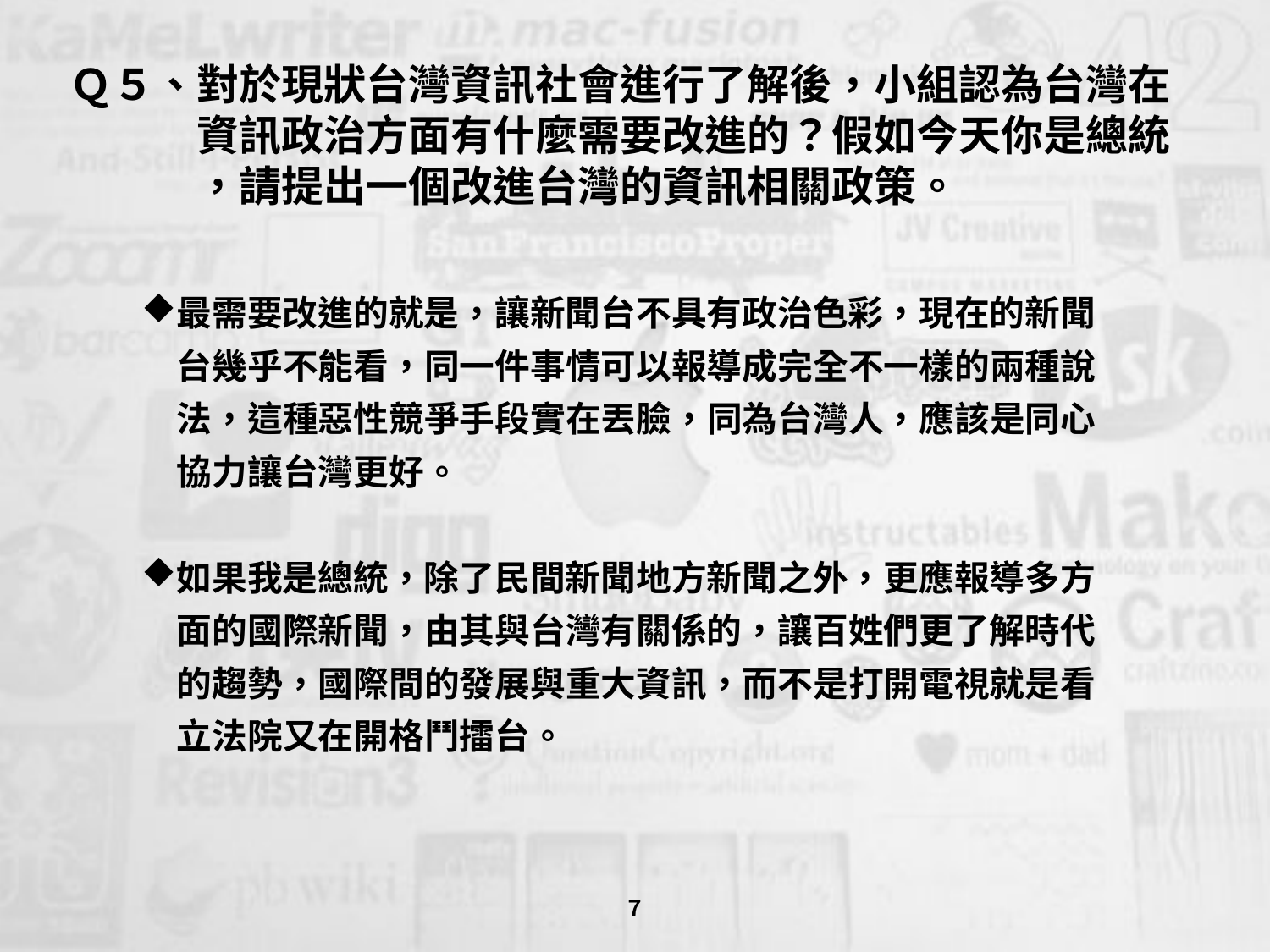

# Ｑ５、對於現狀台灣資訊社會進行了解後，小組認為台灣在 　　　資訊政治方面有什麼需要改進的？假如今天你是總統 　　　，請提出一個改進台灣的資訊相關政策。
最需要改進的就是，讓新聞台不具有政治色彩，現在的新聞
　台幾乎不能看，同一件事情可以報導成完全不一樣的兩種說
　法，這種惡性競爭手段實在丟臉，同為台灣人，應該是同心
　協力讓台灣更好。

如果我是總統，除了民間新聞地方新聞之外，更應報導多方
　面的國際新聞，由其與台灣有關係的，讓百姓們更了解時代
　的趨勢，國際間的發展與重大資訊，而不是打開電視就是看
　立法院又在開格鬥擂台。

７